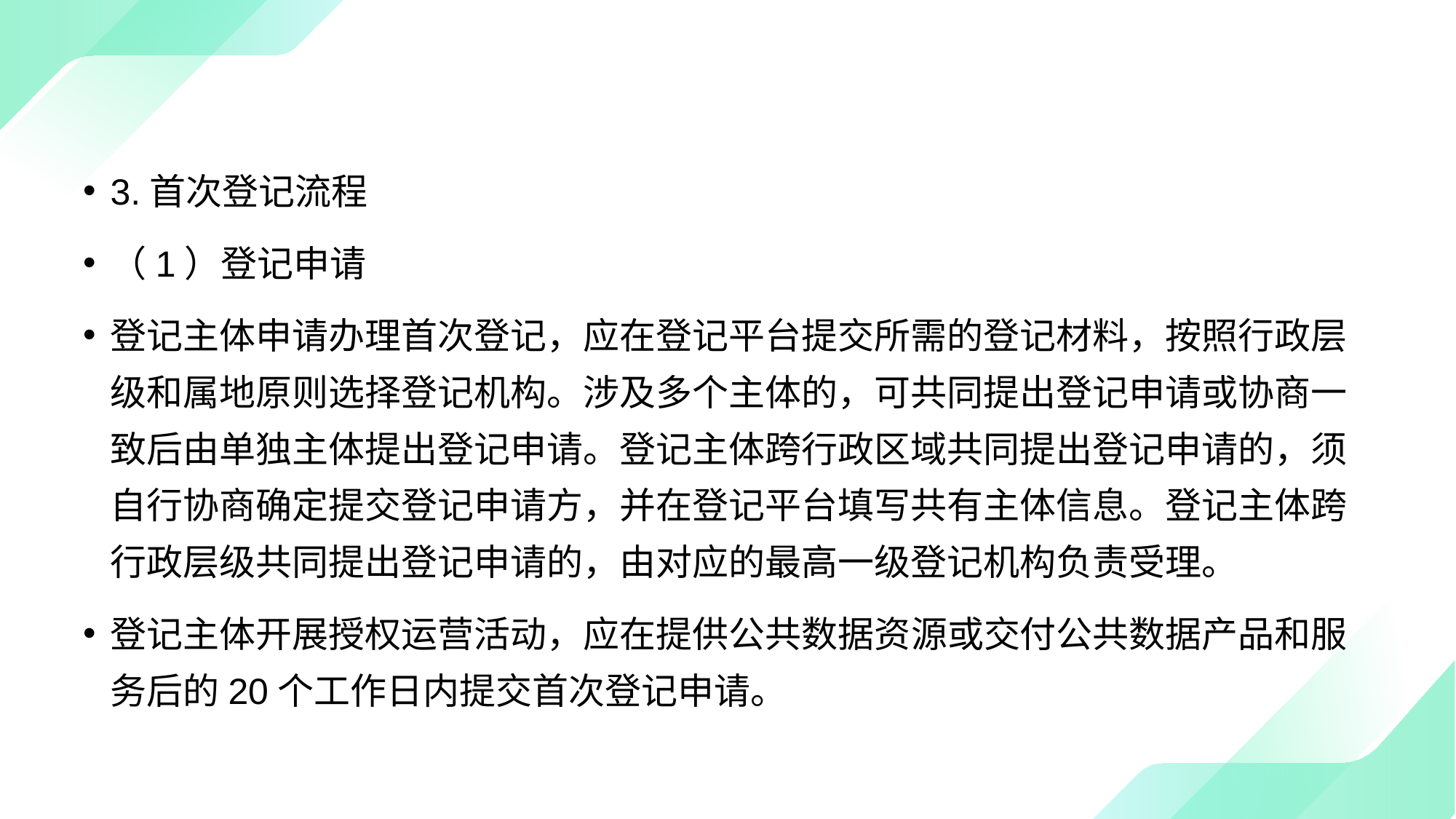

3.首次登记流程
（1）登记申请
登记主体申请办理首次登记，应在登记平台提交所需的登记材料，按照行政层级和属地原则选择登记机构。涉及多个主体的，可共同提出登记申请或协商一致后由单独主体提出登记申请。登记主体跨行政区域共同提出登记申请的，须自行协商确定提交登记申请方，并在登记平台填写共有主体信息。登记主体跨行政层级共同提出登记申请的，由对应的最高一级登记机构负责受理。
登记主体开展授权运营活动，应在提供公共数据资源或交付公共数据产品和服务后的20个工作日内提交首次登记申请。